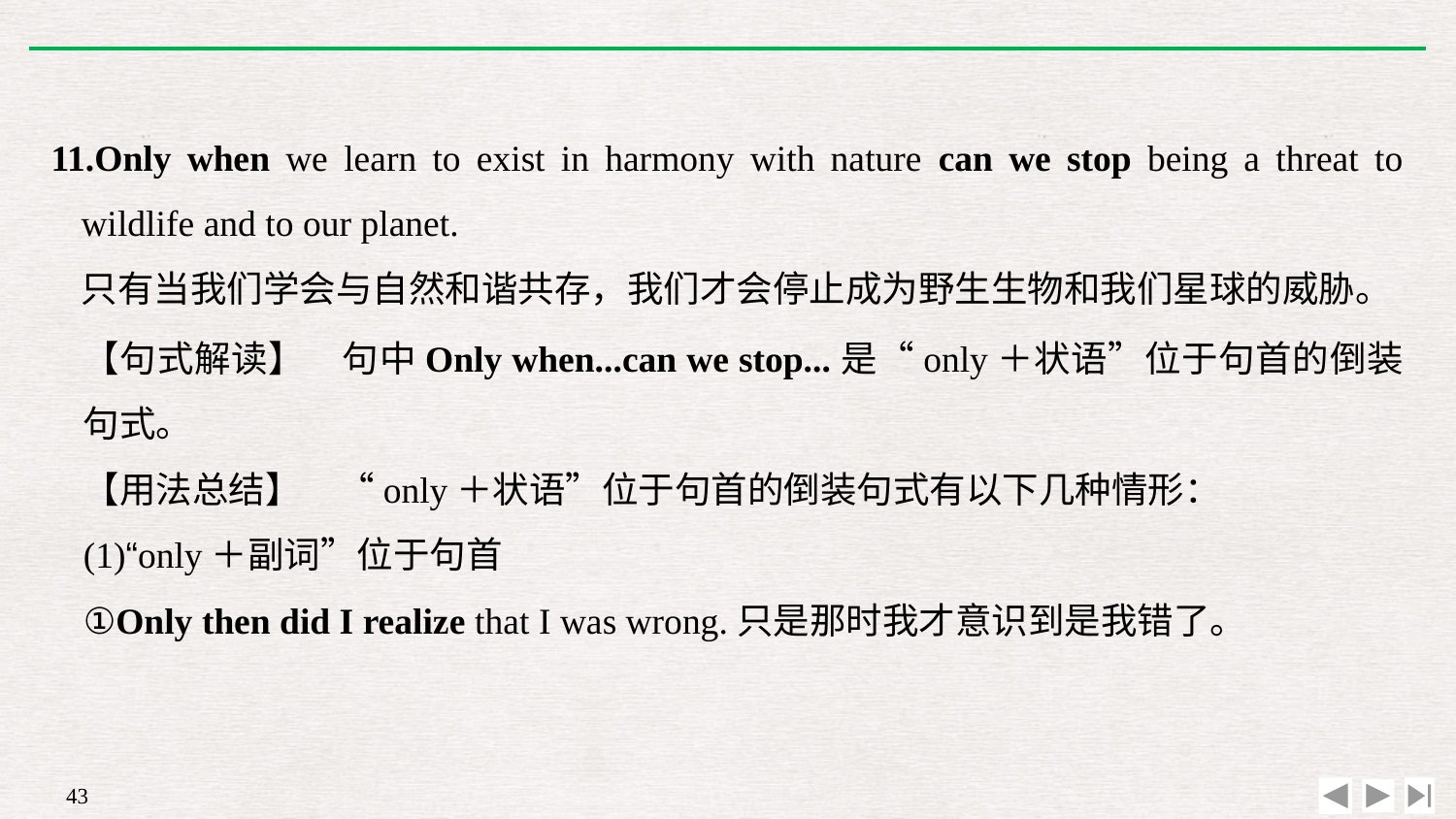

11.Only when we learn to exist in harmony with nature can we stop being a threat to wildlife and to our planet.
	只有当我们学会与自然和谐共存，我们才会停止成为野生生物和我们星球的威胁。
【句式解读】　句中Only when...can we stop...是“only＋状语”位于句首的倒装句式。
【用法总结】　“only＋状语”位于句首的倒装句式有以下几种情形：
(1)“only＋副词”位于句首
①Only then did I realize that I was wrong.只是那时我才意识到是我错了。